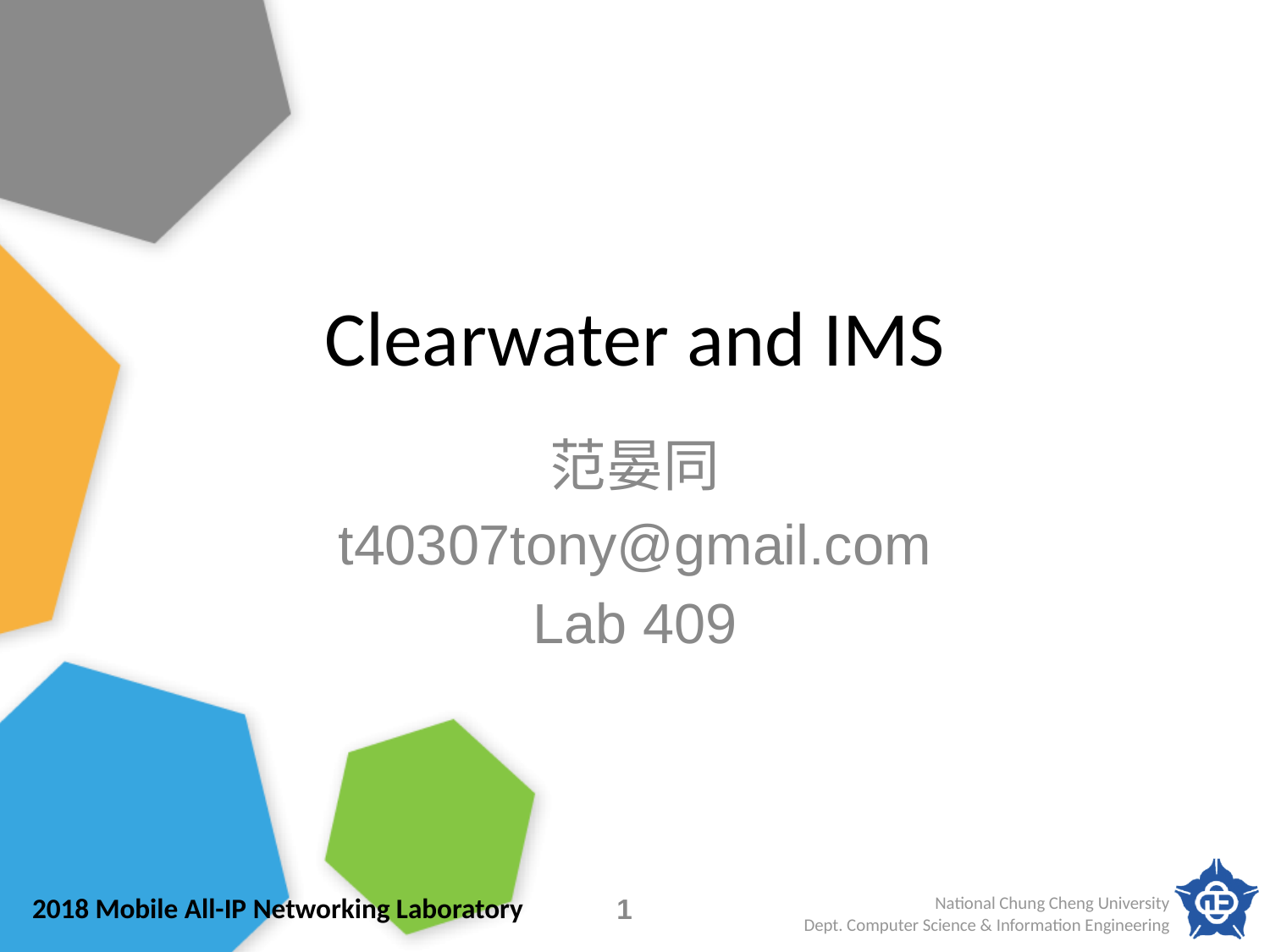

Clearwater and IMS
范晏同
t40307tony@gmail.com
Lab 409
1